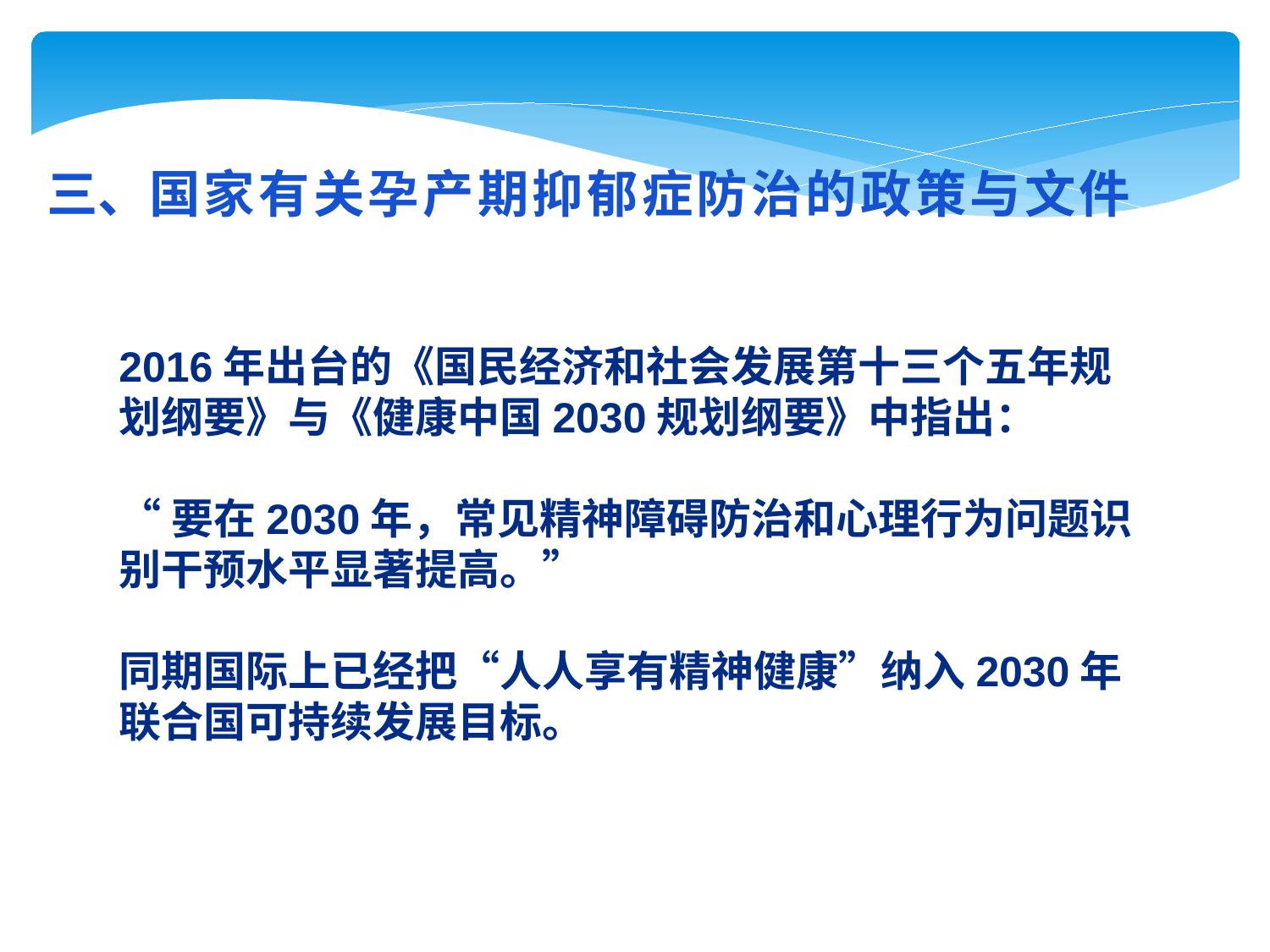

三、国家有关孕产期抑郁症防治的政策与文件
2016年出台的《国民经济和社会发展第十三个五年规划纲要》与《健康中国2030规划纲要》中指出：

“要在2030年，常见精神障碍防治和心理行为问题识别干预水平显著提高。”

同期国际上已经把“人人享有精神健康”纳入2030年联合国可持续发展目标。